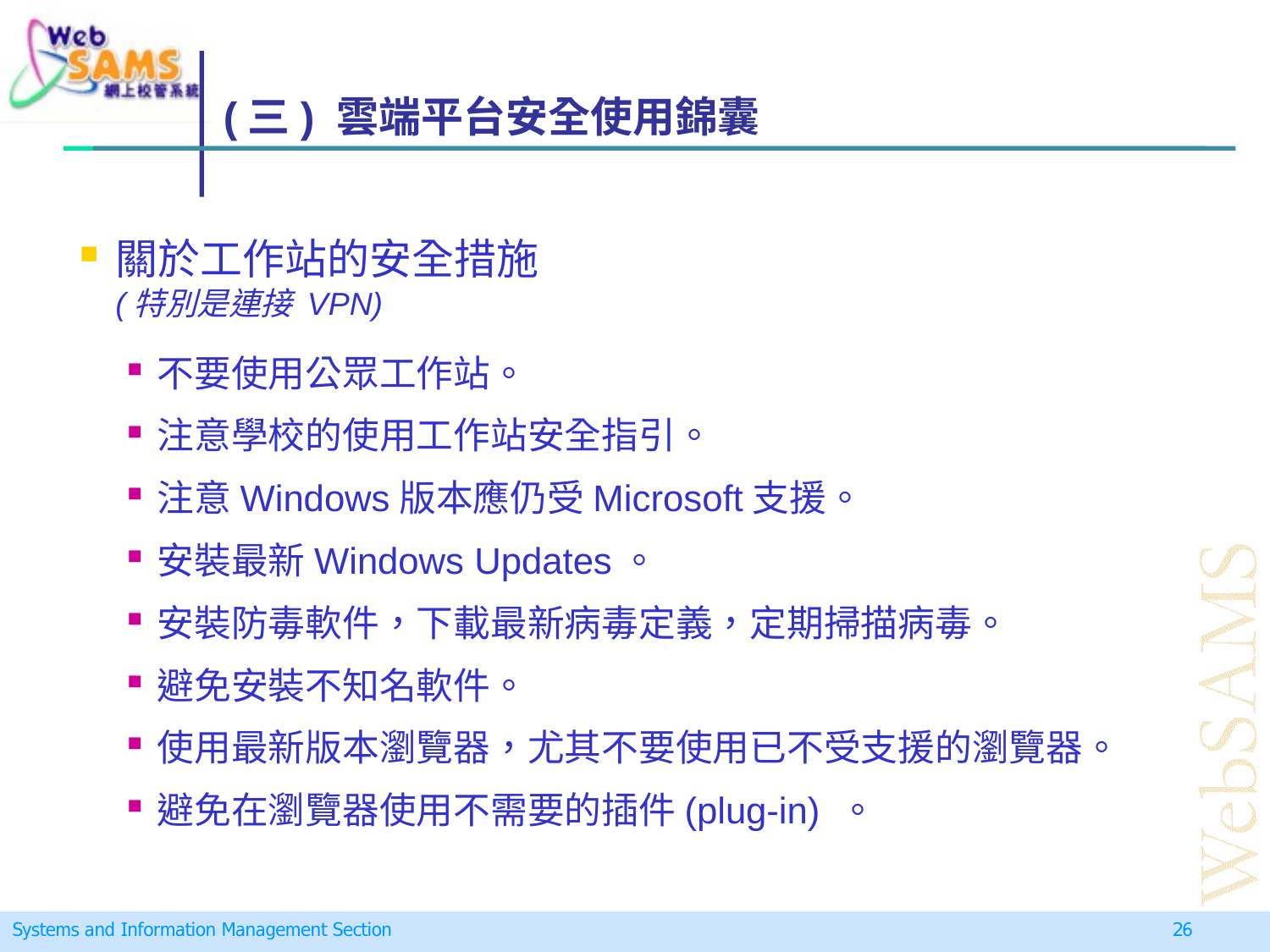

(三) 雲端平台安全使用錦囊
關於工作站的安全措施
(特別是連接 VPN)
不要使用公眾工作站。
注意學校的使用工作站安全指引。
注意Windows版本應仍受Microsoft支援。
安裝最新Windows Updates。
安裝防毒軟件，下載最新病毒定義，定期掃描病毒。
避免安裝不知名軟件。
使用最新版本瀏覽器，尤其不要使用已不受支援的瀏覽器。
避免在瀏覽器使用不需要的插件(plug-in) 。